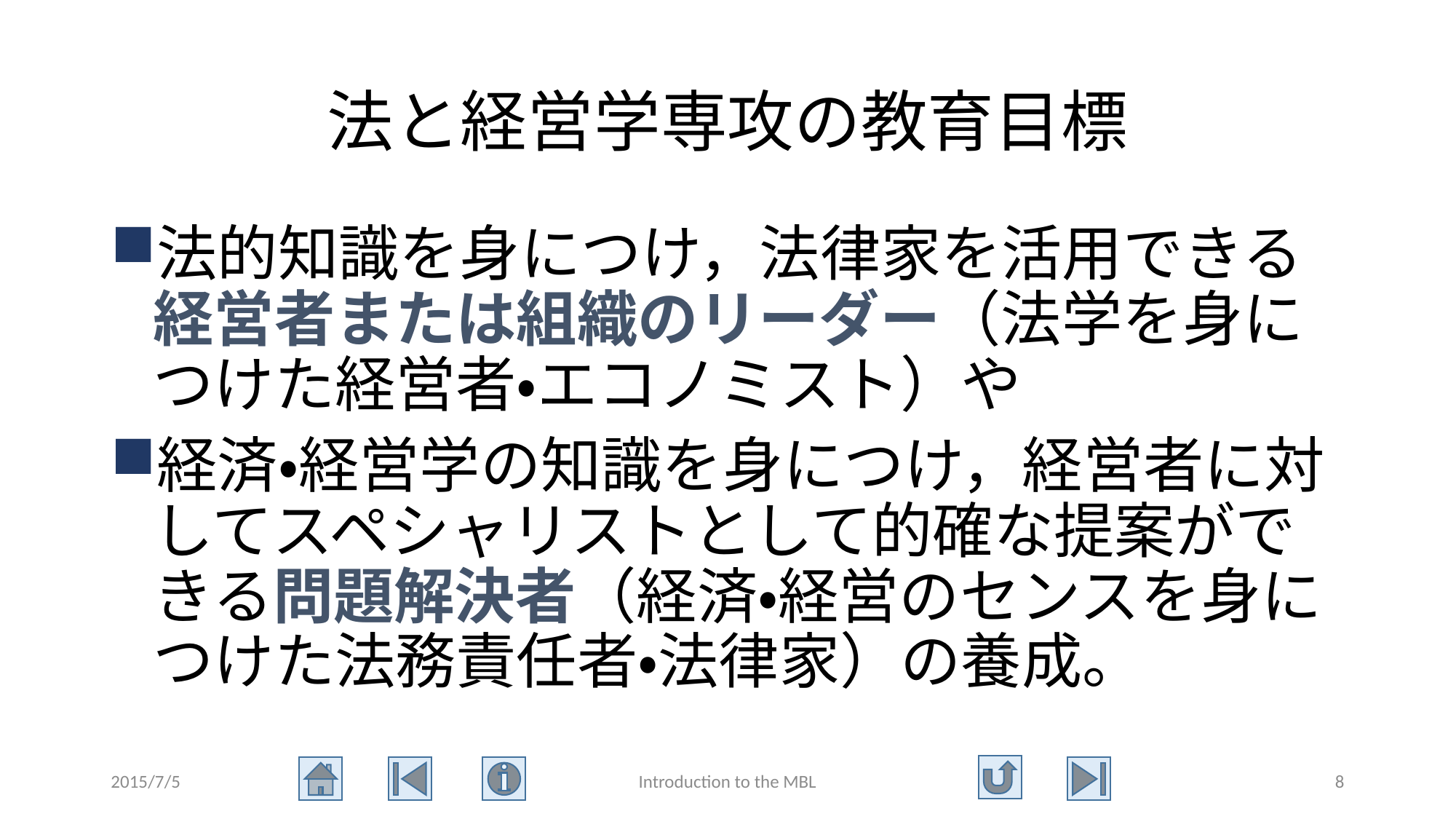

# 法と経営学専攻の教育目標
法的知識を身につけ，法律家を活用できる経営者または組織のリーダー（法学を身につけた経営者・エコノミスト）や
経済・経営学の知識を身につけ，経営者に対してスペシャリストとして的確な提案ができる問題解決者（経済・経営のセンスを身につけた法務責任者・法律家）の養成。
2015/7/5
Introduction to the MBL
8